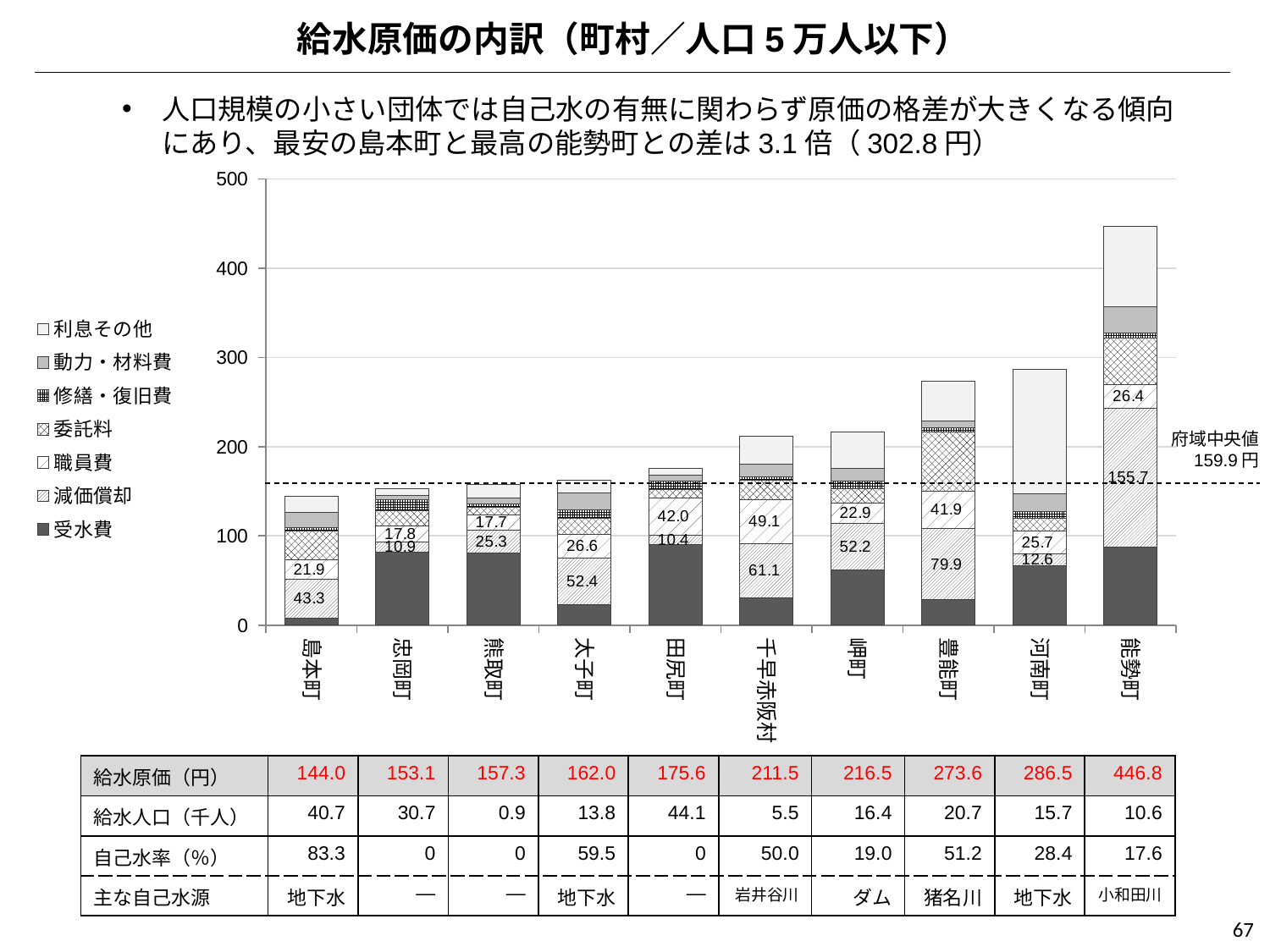

給水原価の内訳（町村／人口5万人以下）
人口規模の小さい団体では自己水の有無に関わらず原価の格差が大きくなる傾向にあり、最安の島本町と最高の能勢町との差は3.1倍（302.8円）

### Chart

| Category | 受水費 | 減価償却 | 職員費 | 委託料 | 修繕・復旧費 | 動力・材料費 | 利息その他 |
|---|---|---|---|---|---|---|---|
| 島本町 | 8.12686 | 43.31836 | 21.91673 | 32.21191 | 3.41478 | 16.968239999999998 | 18.0519 |
| 忠岡町 | 82.06772 | 10.92709 | 17.78568 | 17.84138 | 11.73364 | 5.118319999999999 | 7.62416 |
| 熊取町 | 80.82851 | 25.28347 | 17.67258 | 8.2499 | 4.02313 | 6.08986 | 15.17888 |
| 太子町 | 22.87169 | 52.35127 | 26.64752 | 17.95768 | 9.33832 | 19.16707 | 13.70179 |
| 田尻町 | 90.29237 | 10.40266 | 41.95557 | 9.2553 | 9.0911 | 7.06282 | 7.53374 |
| 千早赤阪村 | 30.40165 | 61.12992 | 49.10263 | 21.95703 | 3.64731 | 14.25412 | 30.98855 |
| 岬町 | 61.52356 | 52.20442 | 22.92606 | 15.75699 | 9.13298 | 14.11054 | 40.80084 |
| 豊能町 | 28.28383 | 79.92346 | 41.90629 | 65.85582 | 4.82737 | 8.138390000000001 | 44.68925 |
| 河南町 | 66.76764 | 12.62373 | 25.65276 | 14.4717 | 7.49793 | 19.95466 | 139.51253 |
| 能勢町 | 87.77989 | 155.66698 | 26.44139 | 51.70542 | 5.84149 | 29.294719999999998 | 90.06663999999999 |
府域中央値
159.9円
| 給水原価（円） | 144.0 | 153.1 | 157.3 | 162.0 | 175.6 | 211.5 | 216.5 | 273.6 | 286.5 | 446.8 |
| --- | --- | --- | --- | --- | --- | --- | --- | --- | --- | --- |
| 給水人口（千人） | 40.7 | 30.7 | 0.9 | 13.8 | 44.1 | 5.5 | 16.4 | 20.7 | 15.7 | 10.6 |
| 自己水率（％） | 83.3 | 0 | 0 | 59.5 | 0 | 50.0 | 19.0 | 51.2 | 28.4 | 17.6 |
| 主な自己水源 | 地下水 | ― | ― | 地下水 | ― | 岩井谷川 | ダム | 猪名川 | 地下水 | 小和田川 |
67